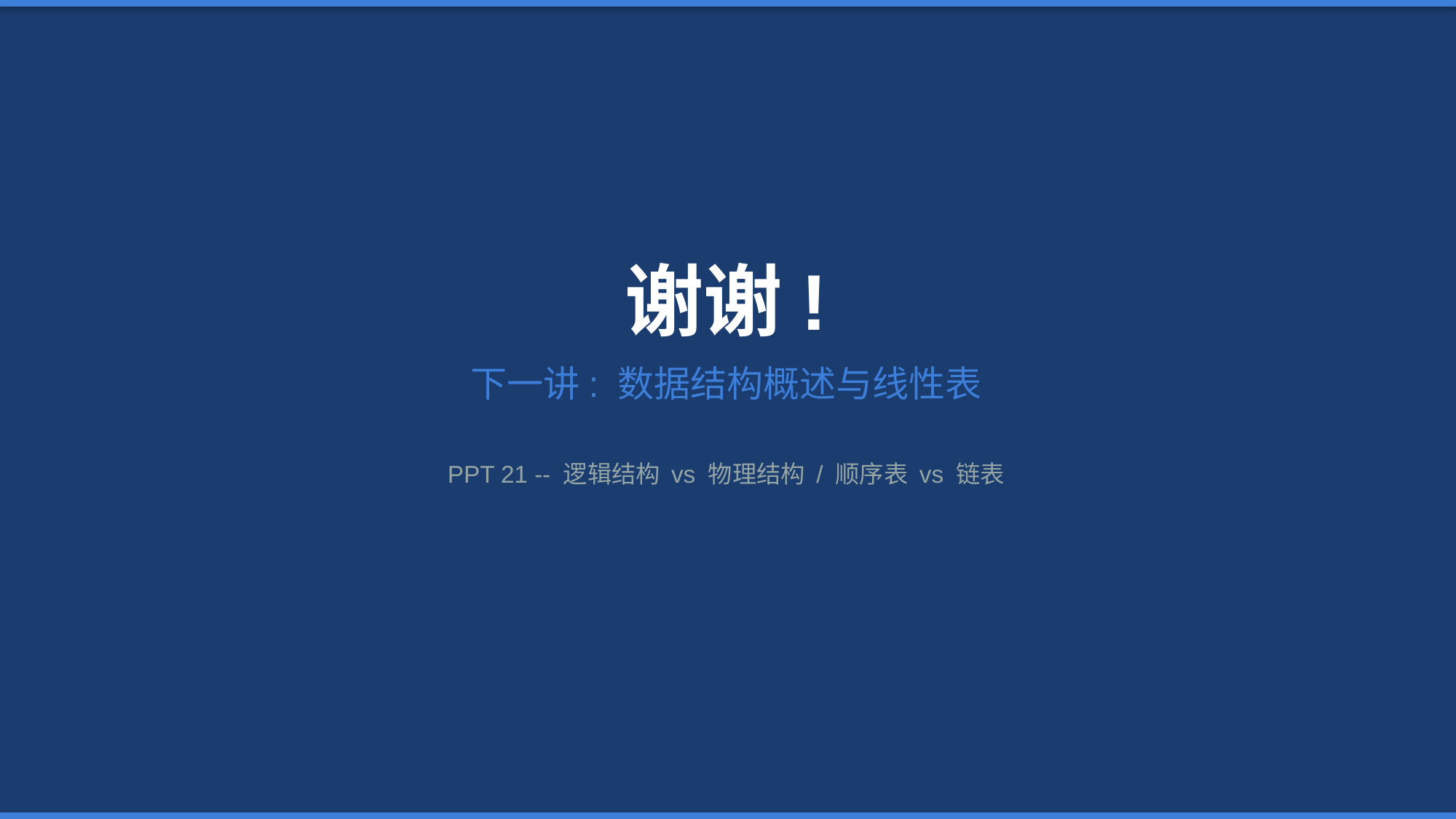

谢谢!
下一讲: 数据结构概述与线性表
PPT 21 -- 逻辑结构 vs 物理结构 / 顺序表 vs 链表